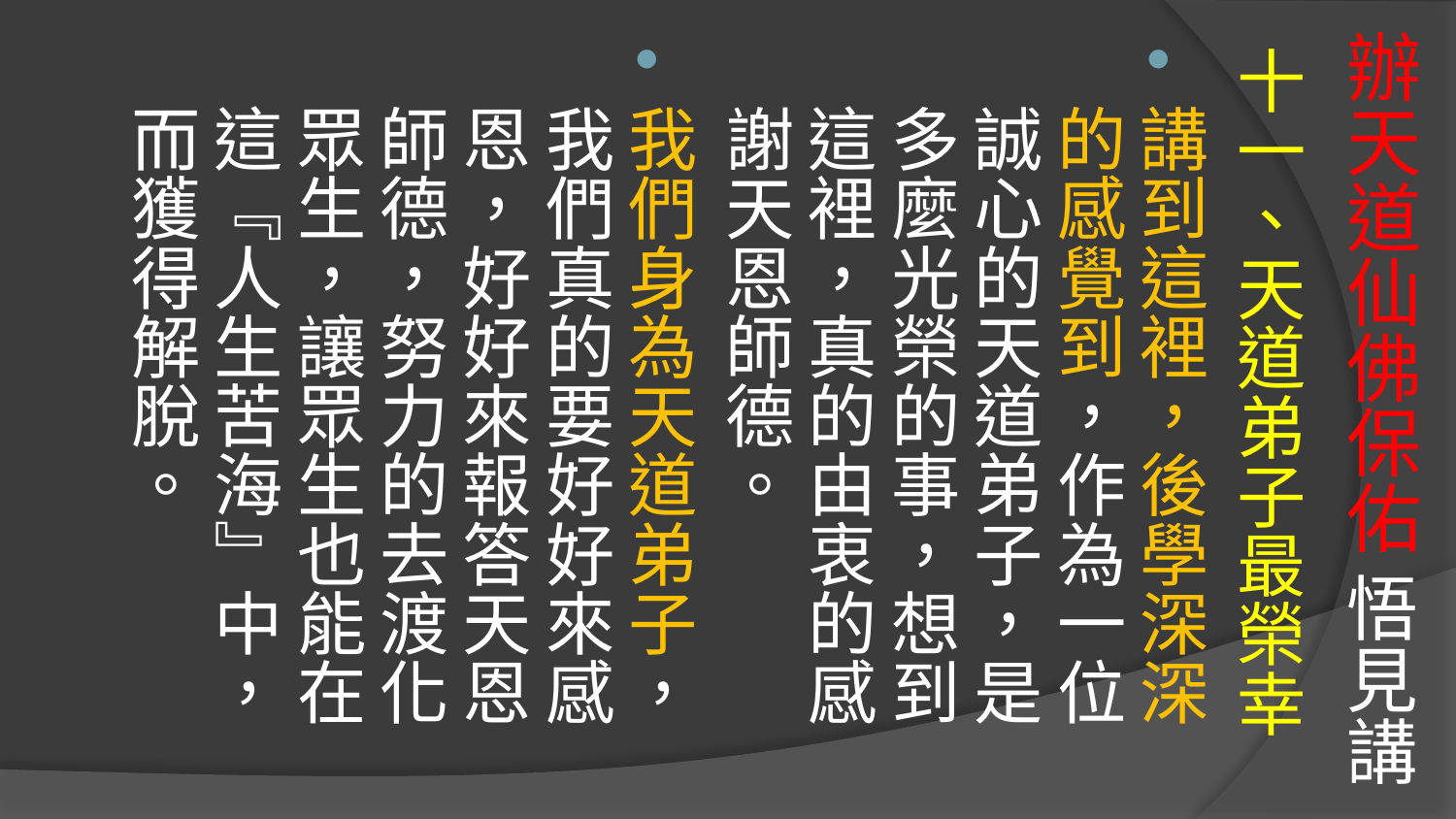

# 辦天道仙佛保佑 悟見講
十一、天道弟子最榮幸
講到這裡，後學深深的感覺到，作為一位誠心的天道弟子，是多麼光榮的事，想到這裡，真的由衷的感謝天恩師德。
我們身為天道弟子，我們真的要好好來感恩，好好來報答天恩師德，努力的去渡化眾生，讓眾生也能在這『人生苦海』中，而獲得解脫。